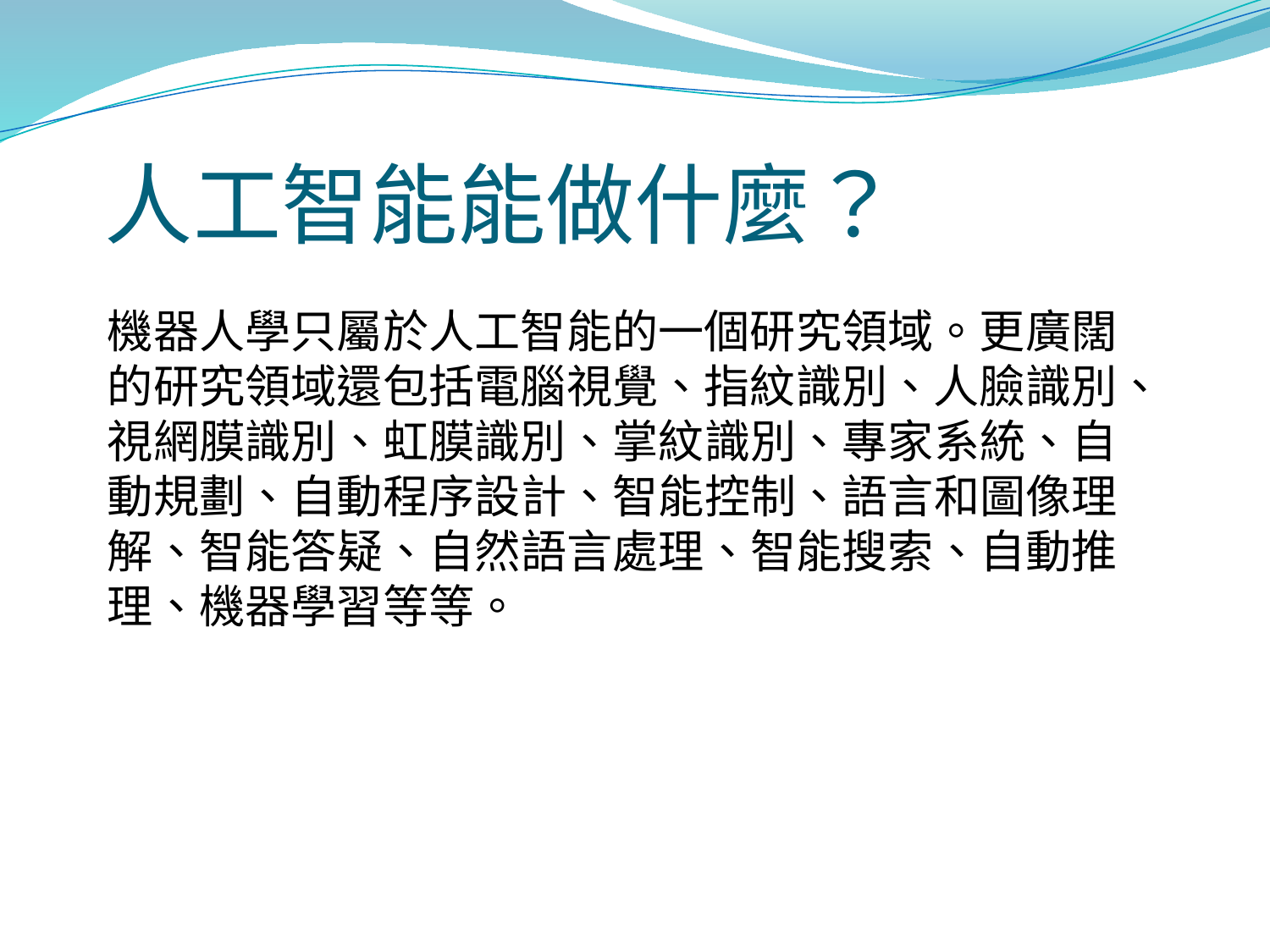

人工智能能做什麼？
機器人學只屬於人工智能的一個研究領域。更廣闊的研究領域還包括電腦視覺、指紋識別、人臉識別、視網膜識別、虹膜識別、掌紋識別、專家系統、自動規劃、自動程序設計、智能控制、語言和圖像理解、智能答疑、自然語言處理、智能搜索、自動推理、機器學習等等。